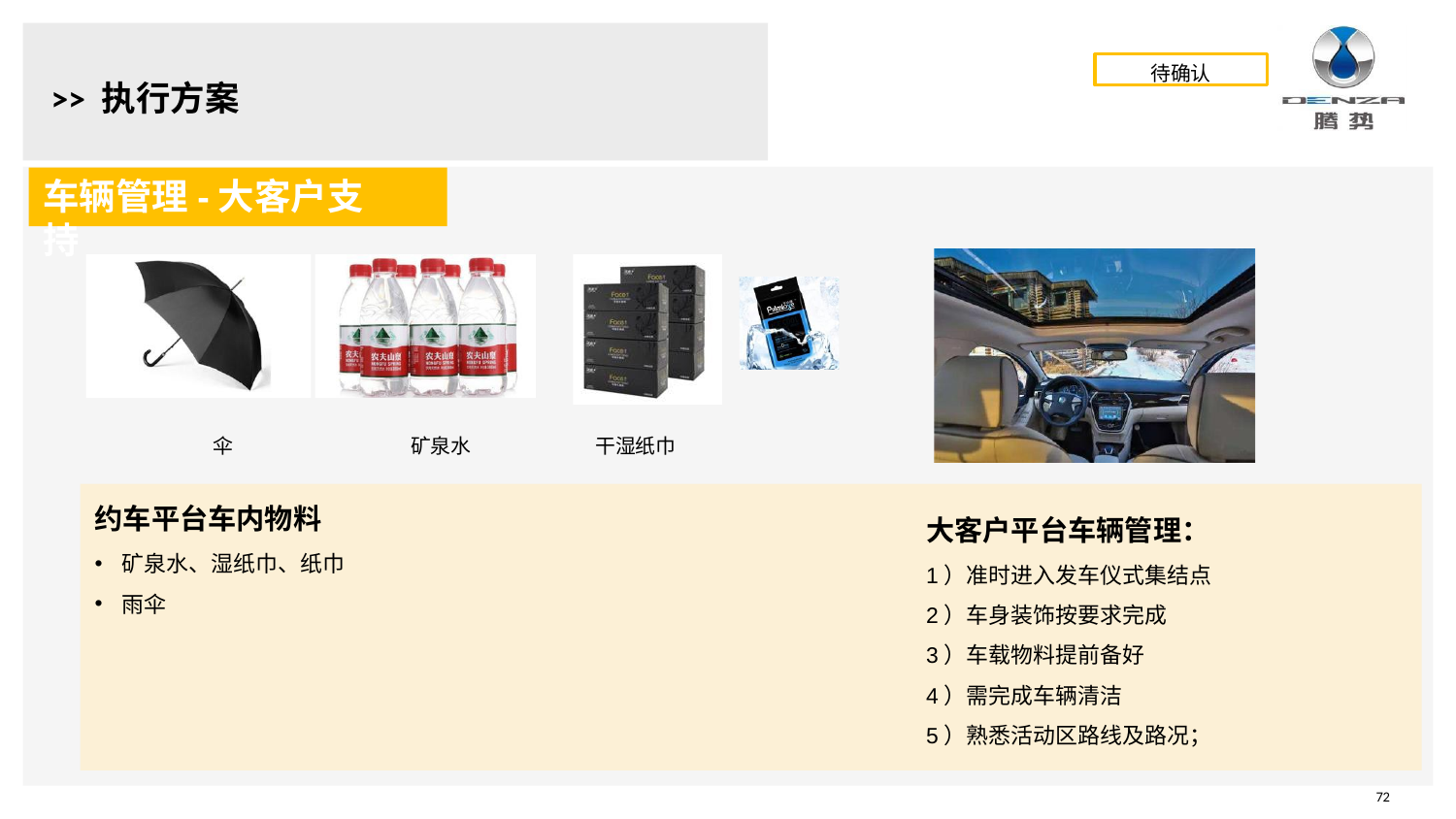

# >> 执行方案

待确认

车辆管理-大客户支持

伞
矿泉水
干湿纸巾
约车平台车内物料
矿泉水、湿纸巾、纸巾
雨伞

大客户平台车辆管理：
1）准时进入发车仪式集结点
2）车身装饰按要求完成
3）车载物料提前备好
4）需完成车辆清洁
5）熟悉活动区路线及路况；
72